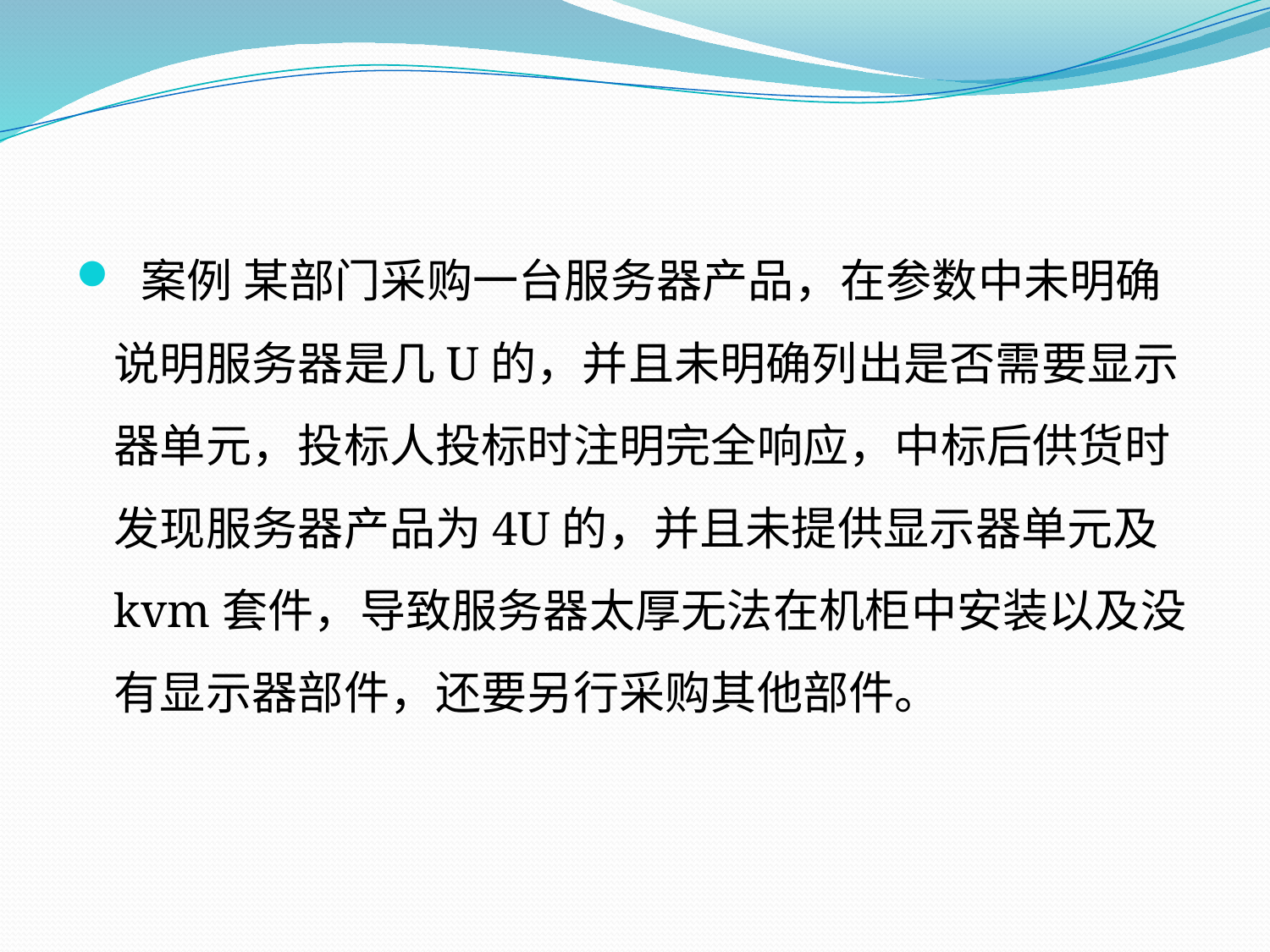

#
 案例 某部门采购一台服务器产品，在参数中未明确说明服务器是几U的，并且未明确列出是否需要显示器单元，投标人投标时注明完全响应，中标后供货时发现服务器产品为4U的，并且未提供显示器单元及kvm套件，导致服务器太厚无法在机柜中安装以及没有显示器部件，还要另行采购其他部件。